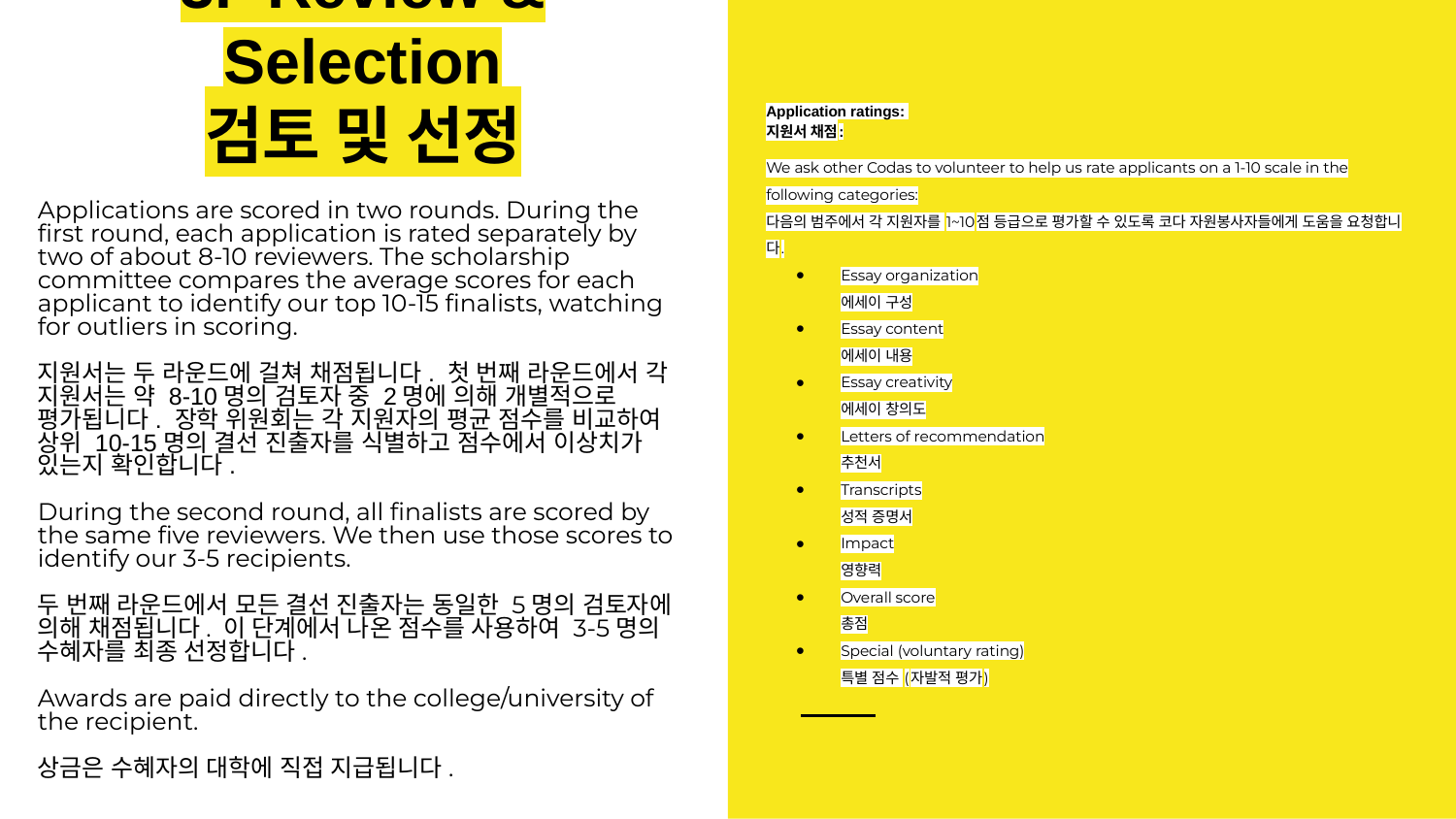

# 3.  Review & Selection 검토 및 선정
Application ratings:
지원서 채점:
We ask other Codas to volunteer to help us rate applicants on a 1-10 scale in the following categories:
다음의 범주에서 각 지원자를 1~10점 등급으로 평가할 수 있도록 코다 자원봉사자들에게 도움을 요청합니다.
Essay organization
에세이 구성
Essay content
에세이 내용
Essay creativity
에세이 창의도
Letters of recommendation
추천서
Transcripts
성적 증명서
Impact
영향력
Overall score
총점
Special (voluntary rating)
특별 점수 (자발적 평가)
Applications are scored in two rounds. During the first round, each application is rated separately by two of about 8-10 reviewers. The scholarship committee compares the average scores for each applicant to identify our top 10-15 finalists, watching for outliers in scoring.

지원서는 두 라운드에 걸쳐 채점됩니다. 첫 번째 라운드에서 각 지원서는 약 8-10명의 검토자 중 2명에 의해 개별적으로 평가됩니다. 장학 위원회는 각 지원자의 평균 점수를 비교하여 상위 10-15명의 결선 진출자를 식별하고 점수에서 이상치가 있는지 확인합니다.

During the second round, all finalists are scored by the same five reviewers. We then use those scores to identify our 3-5 recipients.

두 번째 라운드에서 모든 결선 진출자는 동일한 5명의 검토자에 의해 채점됩니다. 이 단계에서 나온 점수를 사용하여 3-5명의 수혜자를 최종 선정합니다.

Awards are paid directly to the college/university of the recipient.

상금은 수혜자의 대학에 직접 지급됩니다.